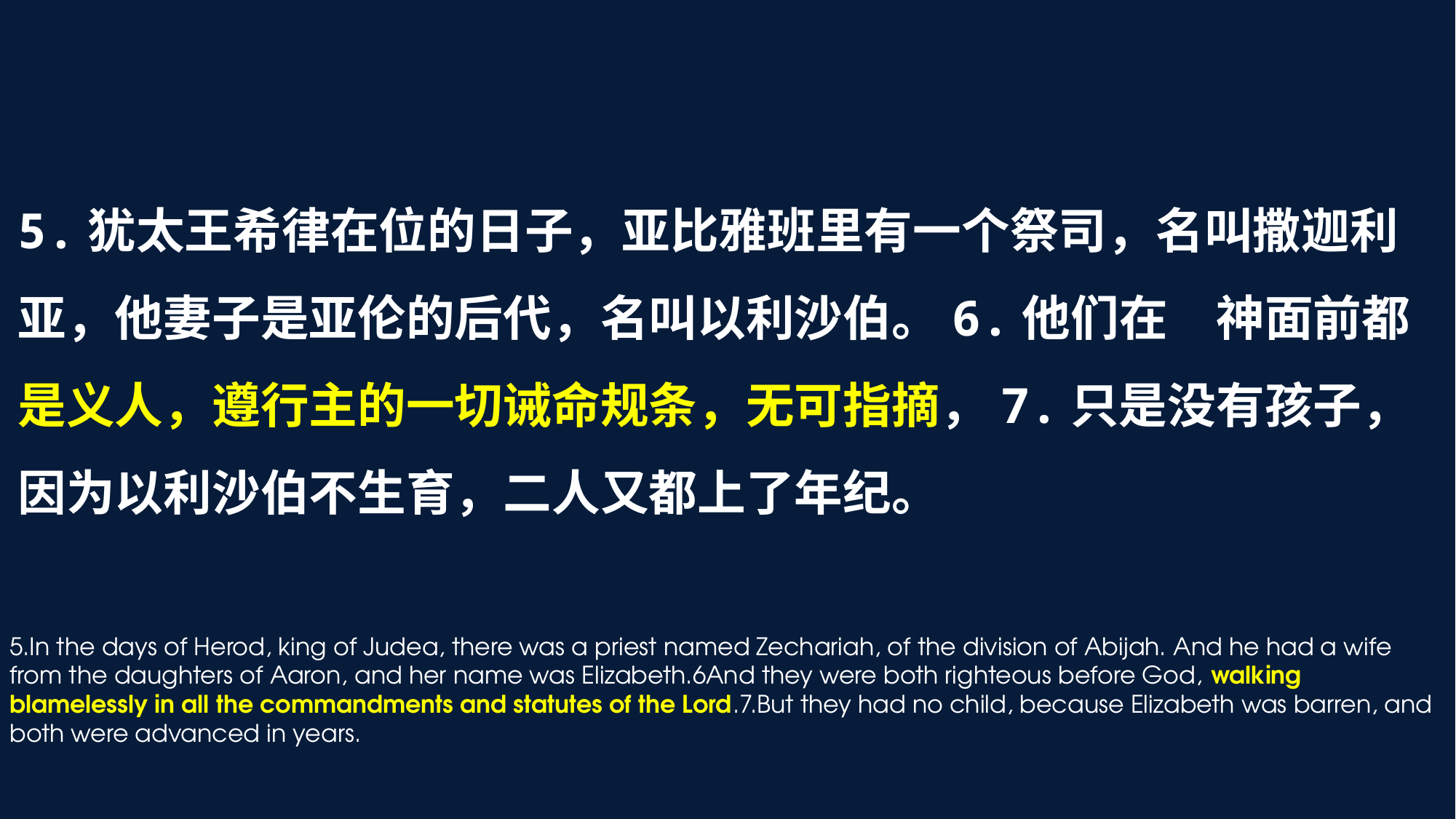

5.犹太王希律在位的日子，亚比雅班里有一个祭司，名叫撒迦利亚，他妻子是亚伦的后代，名叫以利沙伯。6.他们在　神面前都是义人，遵行主的一切诫命规条，无可指摘，7.只是没有孩子，因为以利沙伯不生育，二人又都上了年纪。

5.In the days of Herod, king of Judea, there was a priest named Zechariah, of the division of Abijah. And he had a wife from the daughters of Aaron, and her name was Elizabeth.6And they were both righteous before God, walking blamelessly in all the commandments and statutes of the Lord.7.But they had no child, because Elizabeth was barren, and both were advanced in years.